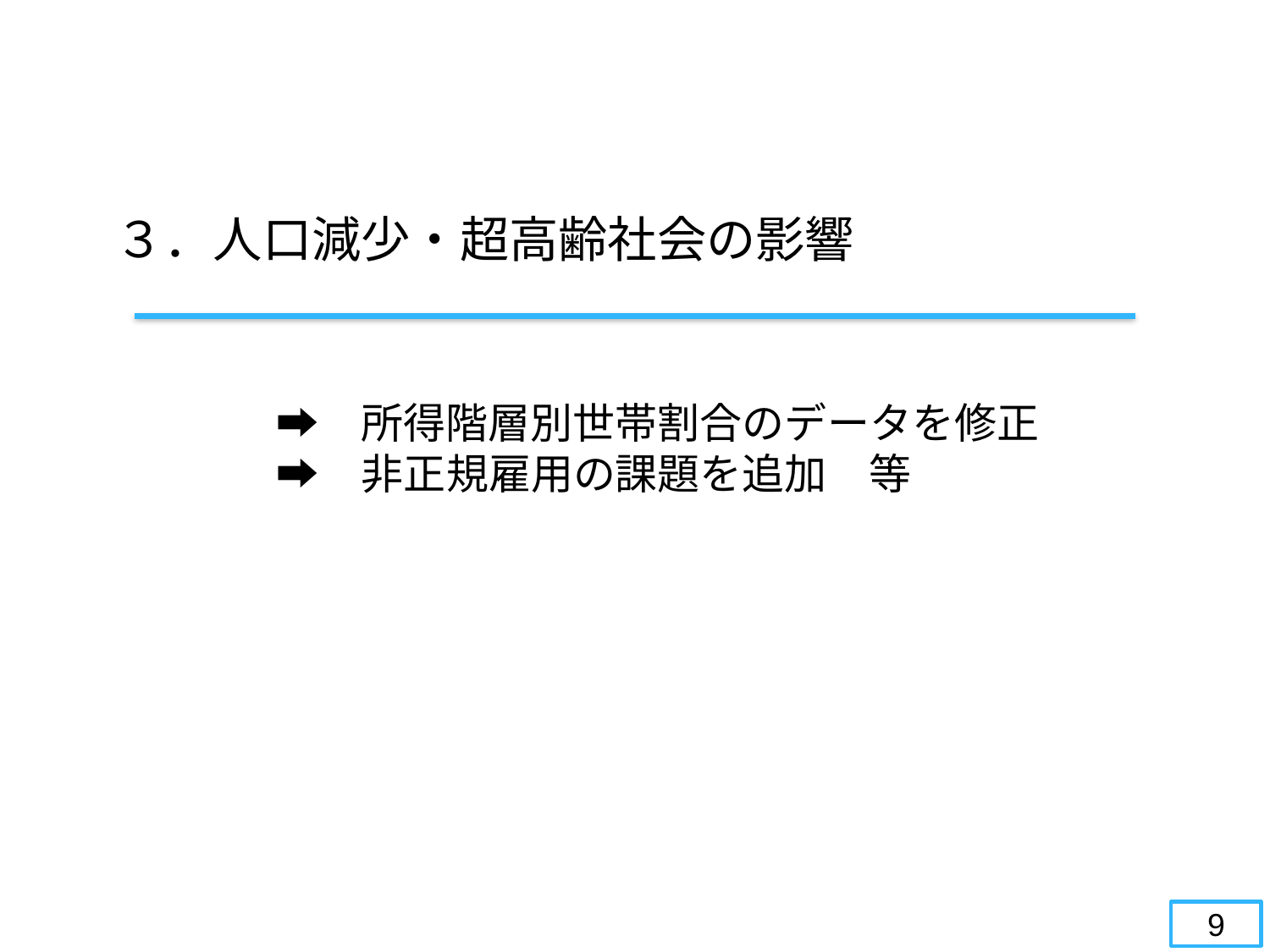

３．人口減少・超高齢社会の影響
　　　　➡　所得階層別世帯割合のデータを修正
　　　　➡　非正規雇用の課題を追加　等
9